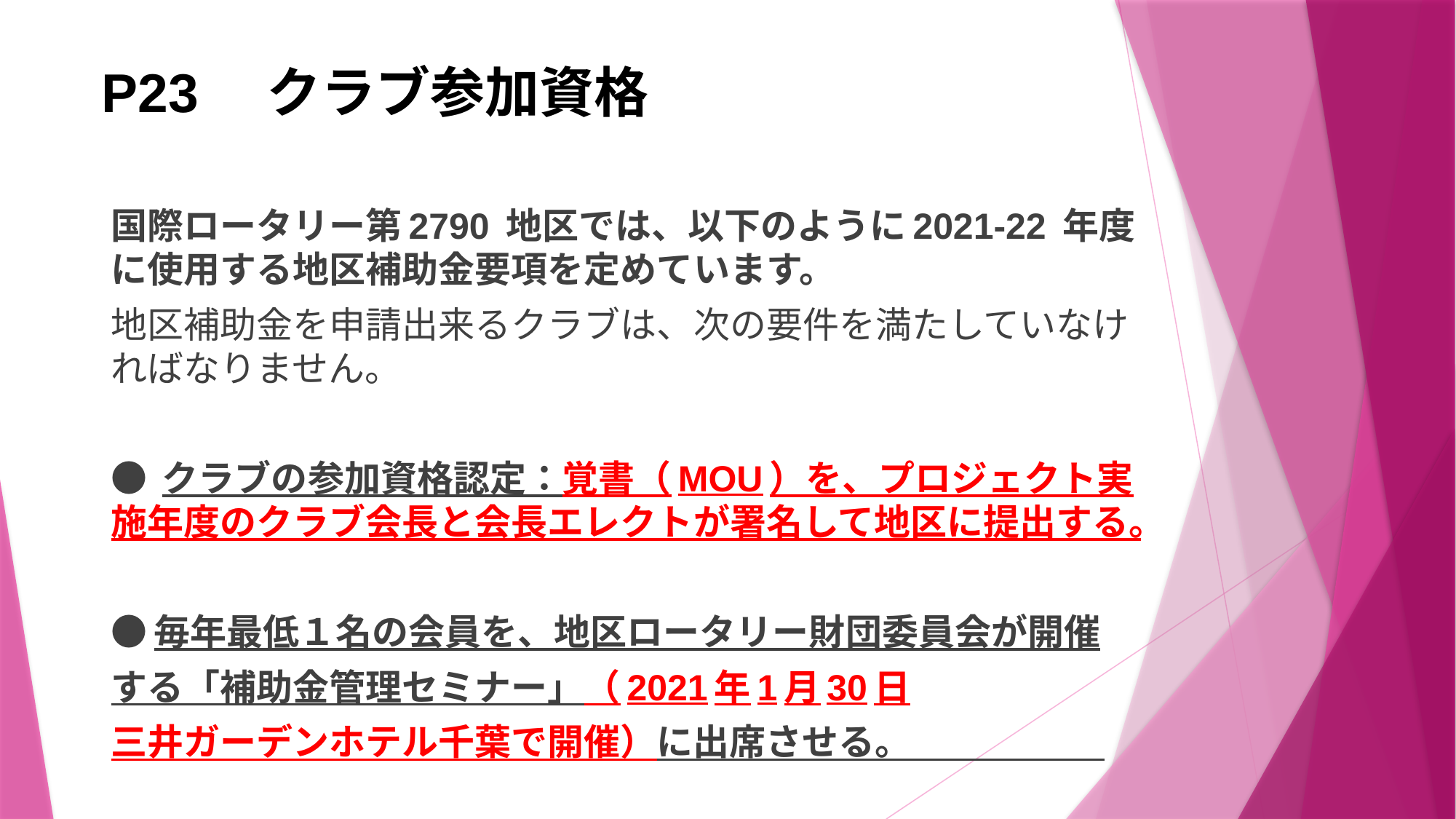

P23　クラブ参加資格

国際ロータリー第2790 地区では、以下のように2021-22 年度に使用する地区補助金要項を定めています。
地区補助金を申請出来るクラブは、次の要件を満たしていなければなりません。

● クラブの参加資格認定：覚書（MOU）を、プロジェクト実施年度のクラブ会長と会長エレクトが署名して地区に提出する。

●毎年最低１名の会員を、地区ロータリー財団委員会が開催
する「補助金管理セミナー」（2021年1月30日
三井ガーデンホテル千葉で開催）に出席させる。